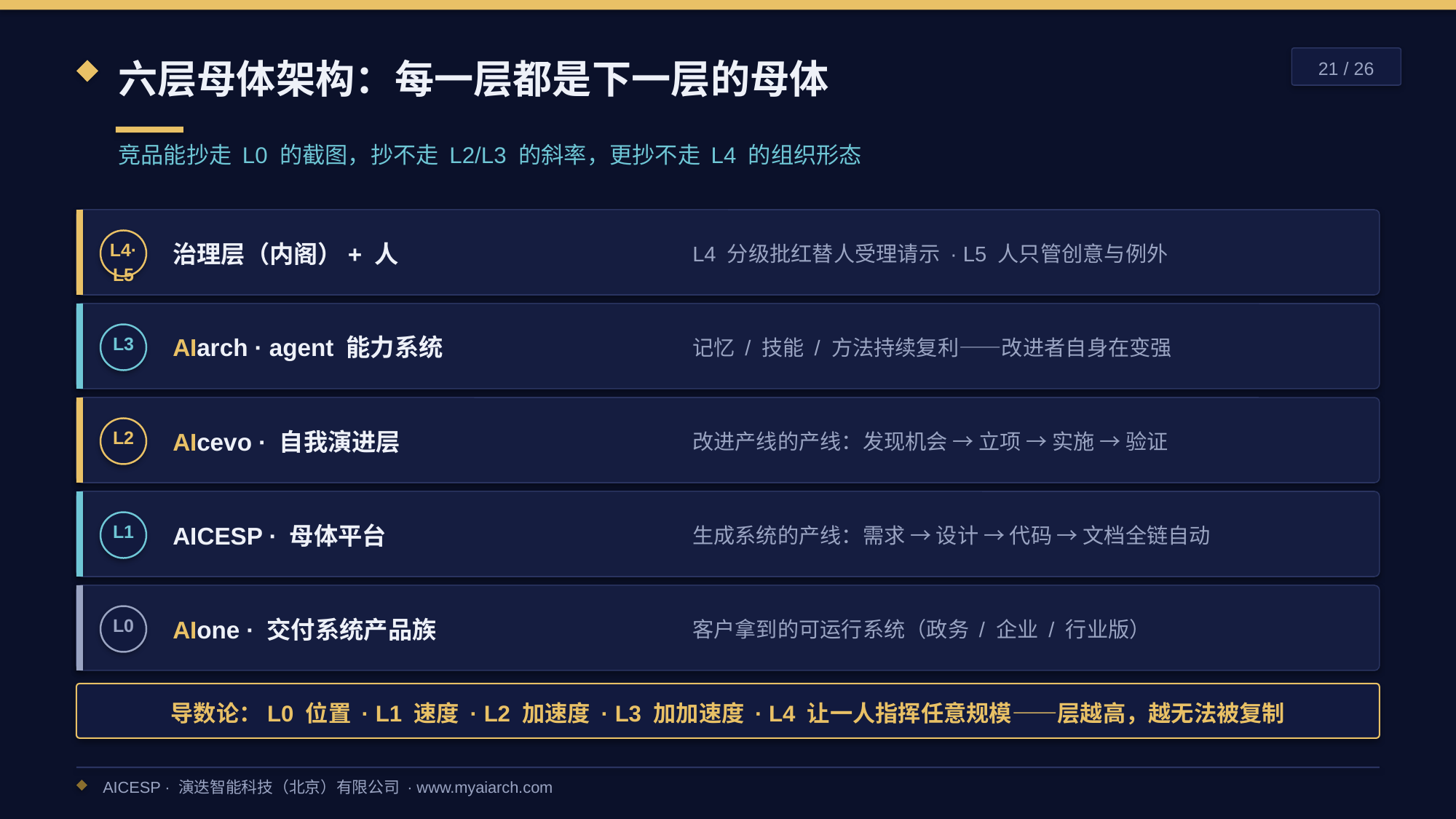

六层母体架构：每一层都是下一层的母体

21 / 26

竞品能抄走 L0 的截图，抄不走 L2/L3 的斜率，更抄不走 L4 的组织形态

治理层（内阁）+ 人
L4 分级批红替人受理请示 · L5 人只管创意与例外

L4·L5

AIarch · agent 能力系统
记忆 / 技能 / 方法持续复利——改进者自身在变强

L3

AIcevo · 自我演进层
改进产线的产线：发现机会 → 立项 → 实施 → 验证

L2

AICESP · 母体平台
生成系统的产线：需求 → 设计 → 代码 → 文档全链自动

L1

AIone · 交付系统产品族
客户拿到的可运行系统（政务 / 企业 / 行业版）

L0

导数论：L0 位置 · L1 速度 · L2 加速度 · L3 加加速度 · L4 让一人指挥任意规模——层越高，越无法被复制

AICESP · 演迭智能科技（北京）有限公司 · www.myaiarch.com